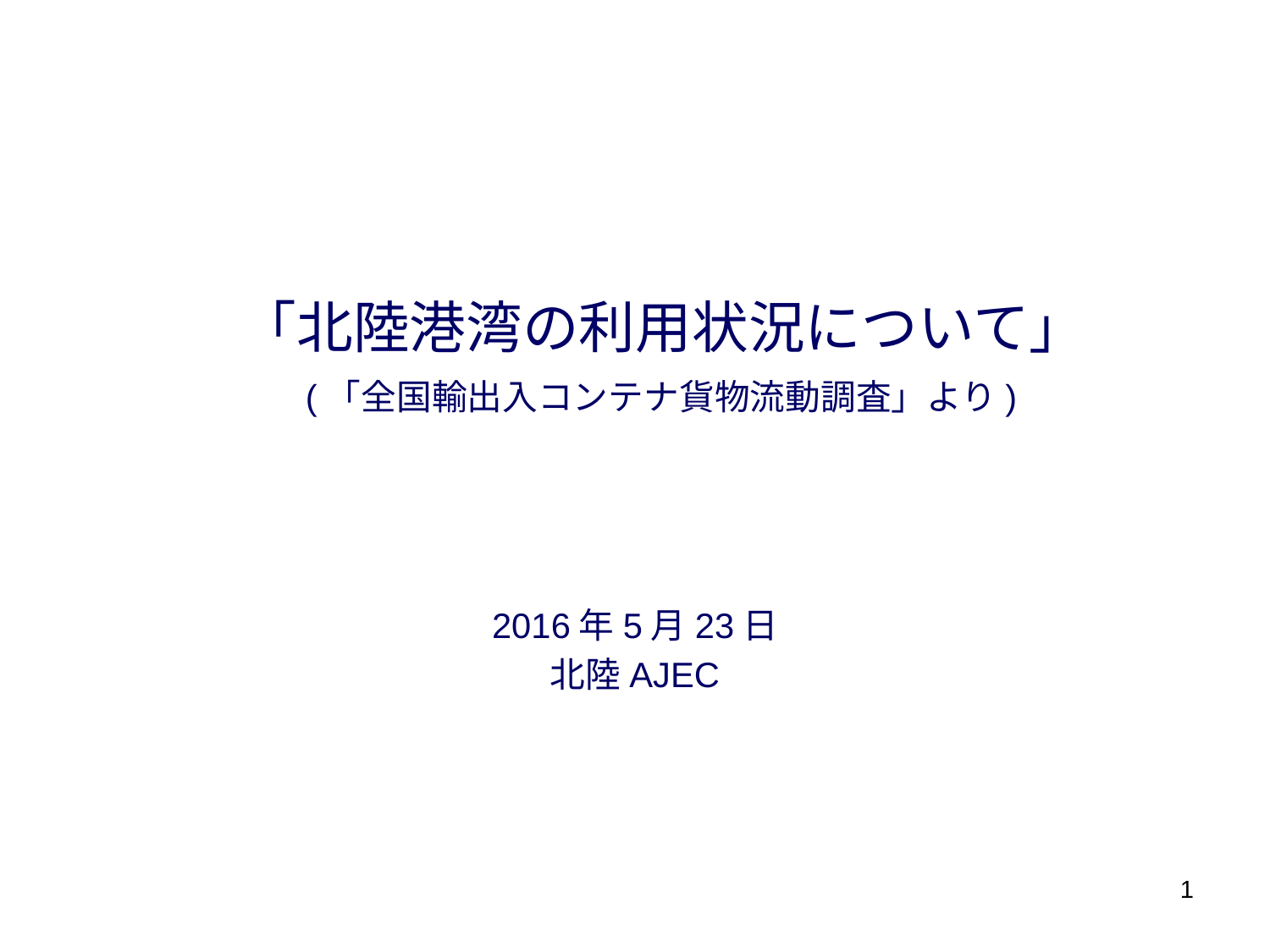

「北陸港湾の利用状況について」
　(「全国輸出入コンテナ貨物流動調査」より)

2016年5月23日
北陸AJEC

1